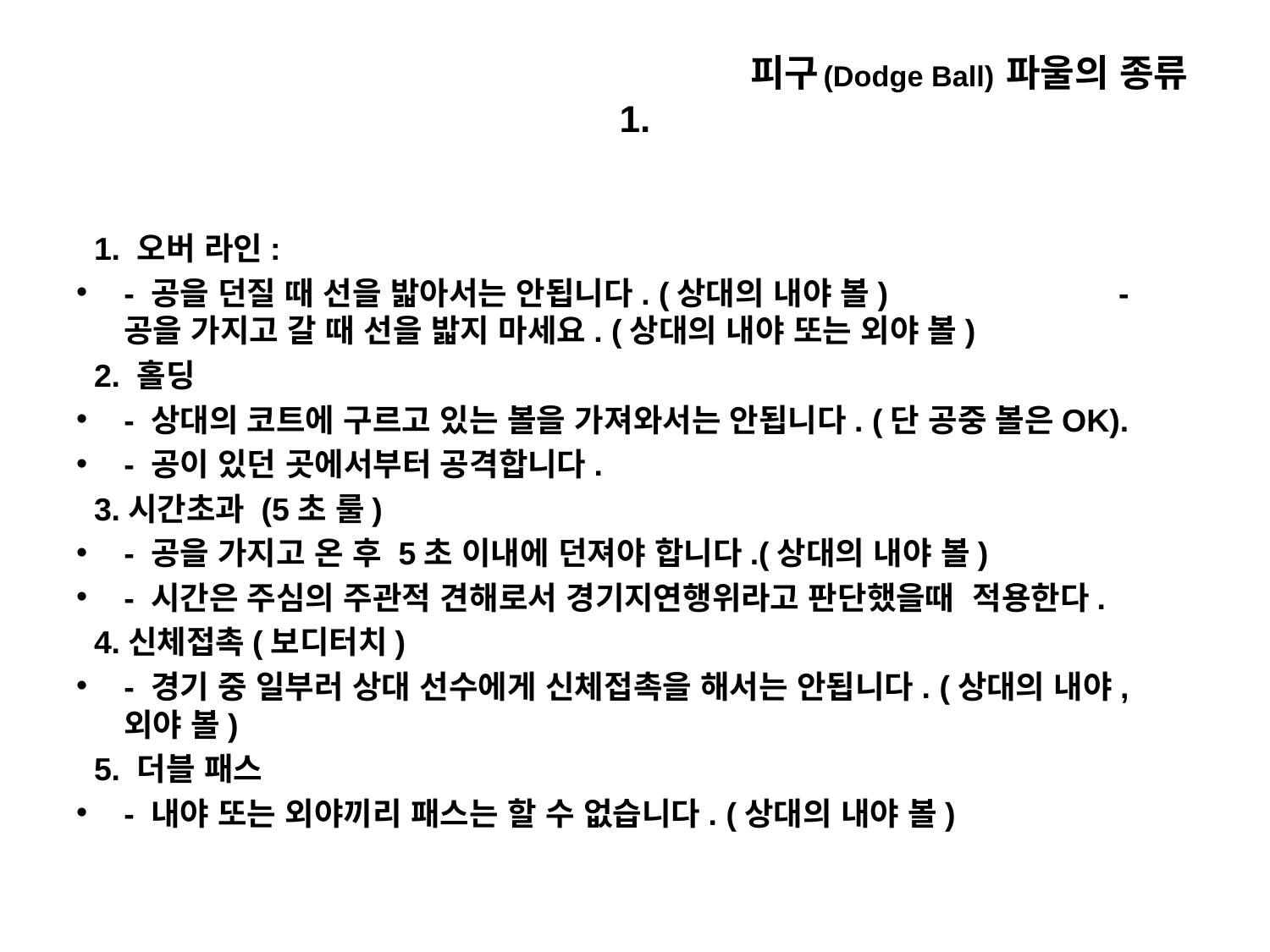

# 피구(Dodge Ball) 파울의 종류 1.
  1. 오버 라인:
- 공을 던질 때 선을 밟아서는 안됩니다. (상대의 내야 볼)                          - 공을 가지고 갈 때 선을 밟지 마세요. (상대의 내야 또는 외야 볼)
  2. 홀딩
- 상대의 코트에 구르고 있는 볼을 가져와서는 안됩니다. (단 공중 볼은OK).
- 공이 있던 곳에서부터 공격합니다.
  3.시간초과 (5초 룰)
- 공을 가지고 온 후 5초 이내에 던져야 합니다.(상대의 내야 볼)
- 시간은 주심의 주관적 견해로서 경기지연행위라고 판단했을때  적용한다.
  4.신체접촉(보디터치)
- 경기 중 일부러 상대 선수에게 신체접촉을 해서는 안됩니다. (상대의 내야, 외야 볼)
  5. 더블 패스
- 내야 또는 외야끼리 패스는 할 수 없습니다. (상대의 내야 볼)